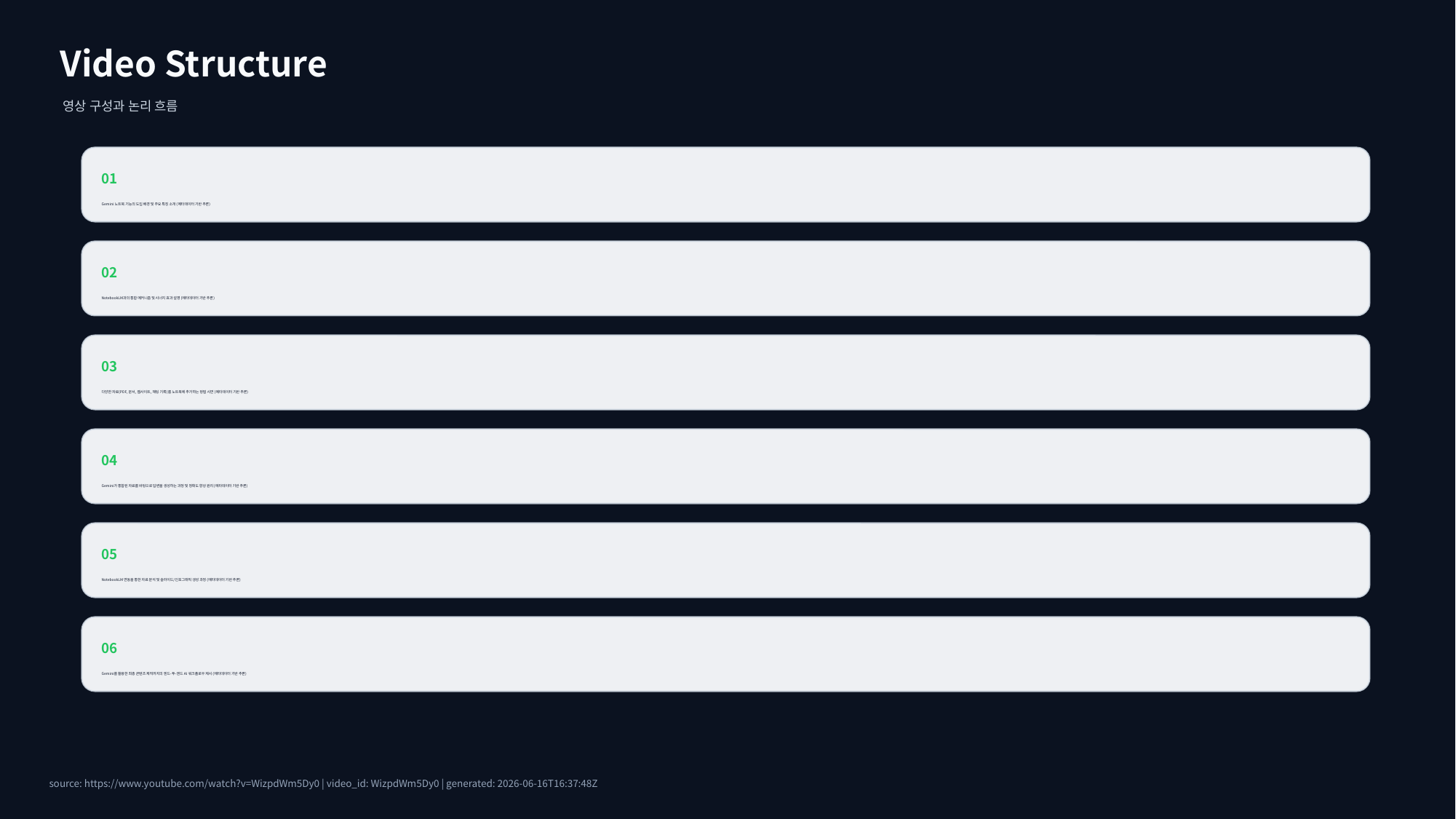

Video Structure
영상 구성과 논리 흐름

01
Gemini 노트북 기능의 도입 배경 및 주요 특징 소개 (메타데이터 기반 추론)

02
NotebookLM과의 통합 메커니즘 및 시너지 효과 설명 (메타데이터 기반 추론)

03
다양한 자료(PDF, 문서, 웹사이트, 채팅 기록)를 노트북에 추가하는 방법 시연 (메타데이터 기반 추론)

04
Gemini가 통합된 자료를 바탕으로 답변을 생성하는 과정 및 정확도 향상 원리 (메타데이터 기반 추론)

05
NotebookLM 연동을 통한 자료 분석 및 슬라이드/인포그래픽 생성 과정 (메타데이터 기반 추론)

06
Gemini를 활용한 최종 콘텐츠 제작까지의 엔드-투-엔드 AI 워크플로우 제시 (메타데이터 기반 추론)
source: https://www.youtube.com/watch?v=WizpdWm5Dy0 | video_id: WizpdWm5Dy0 | generated: 2026-06-16T16:37:48Z